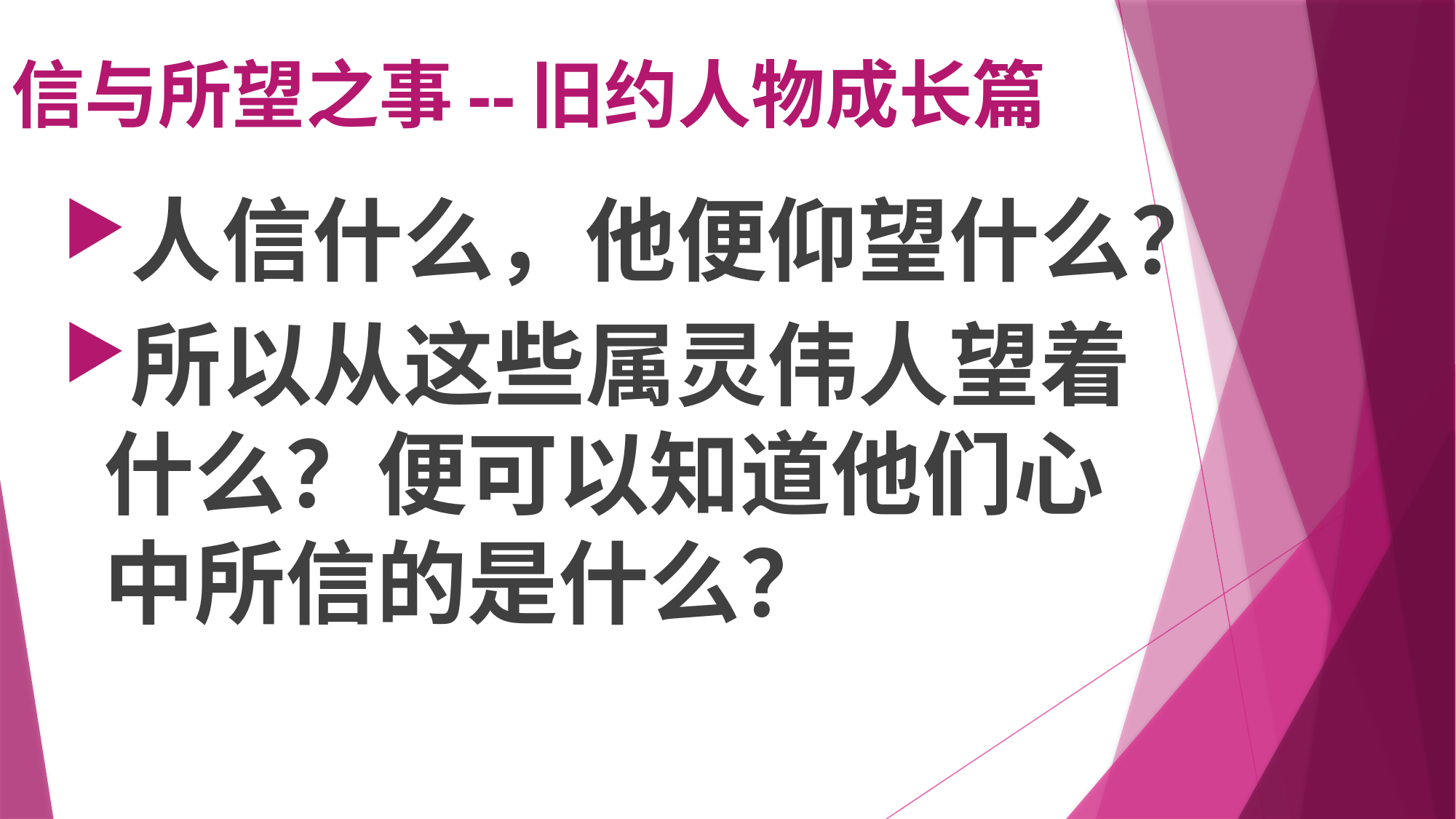

# 信与所望之事--旧约人物成长篇
人信什么，他便仰望什么？
所以从这些属灵伟人望着什么？便可以知道他们心中所信的是什么？